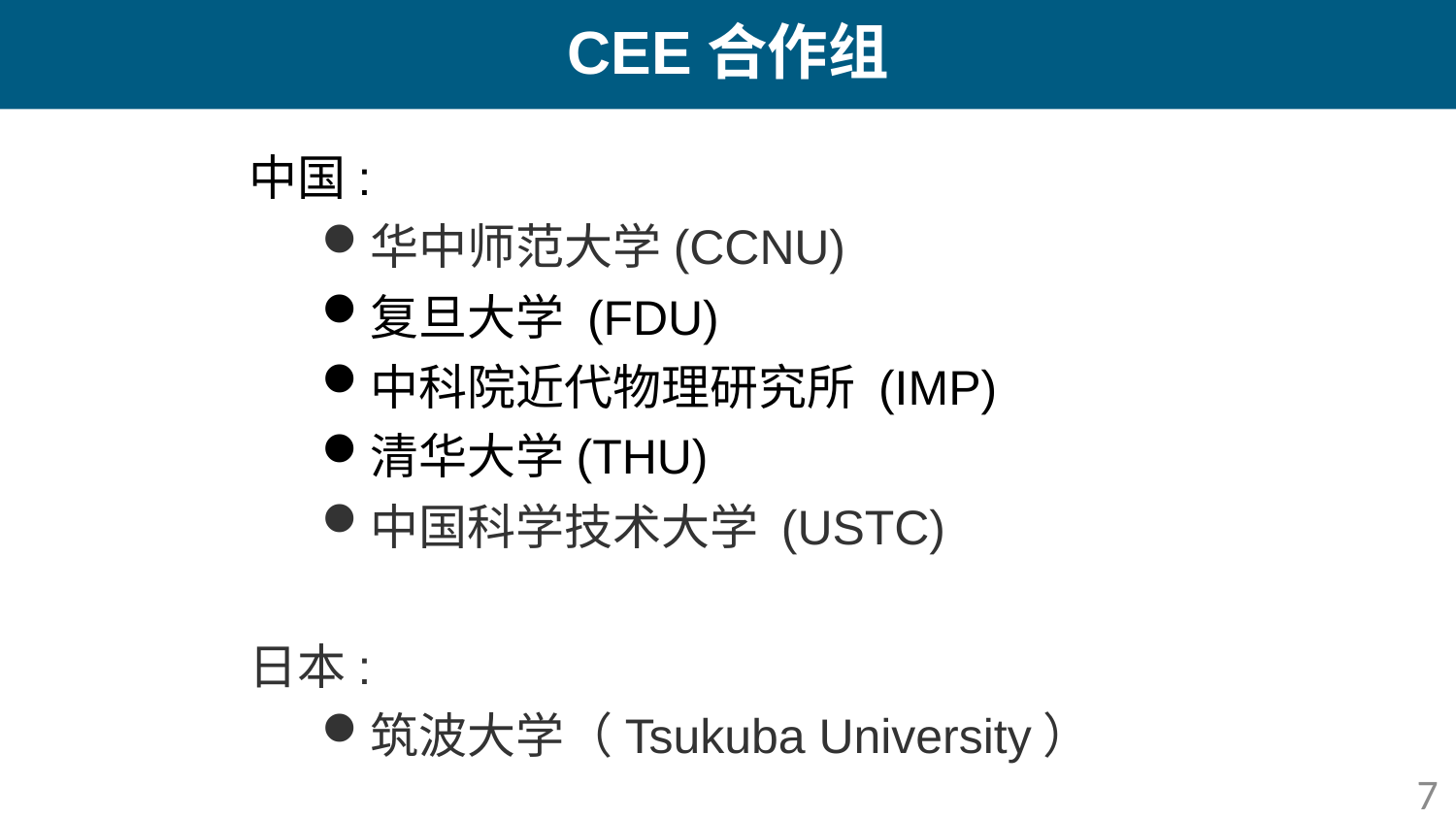

# CEE合作组
中国:
华中师范大学(CCNU)
复旦大学 (FDU)
中科院近代物理研究所 (IMP)
清华大学(THU)
中国科学技术大学 (USTC)

日本:
筑波大学（Tsukuba University）
7